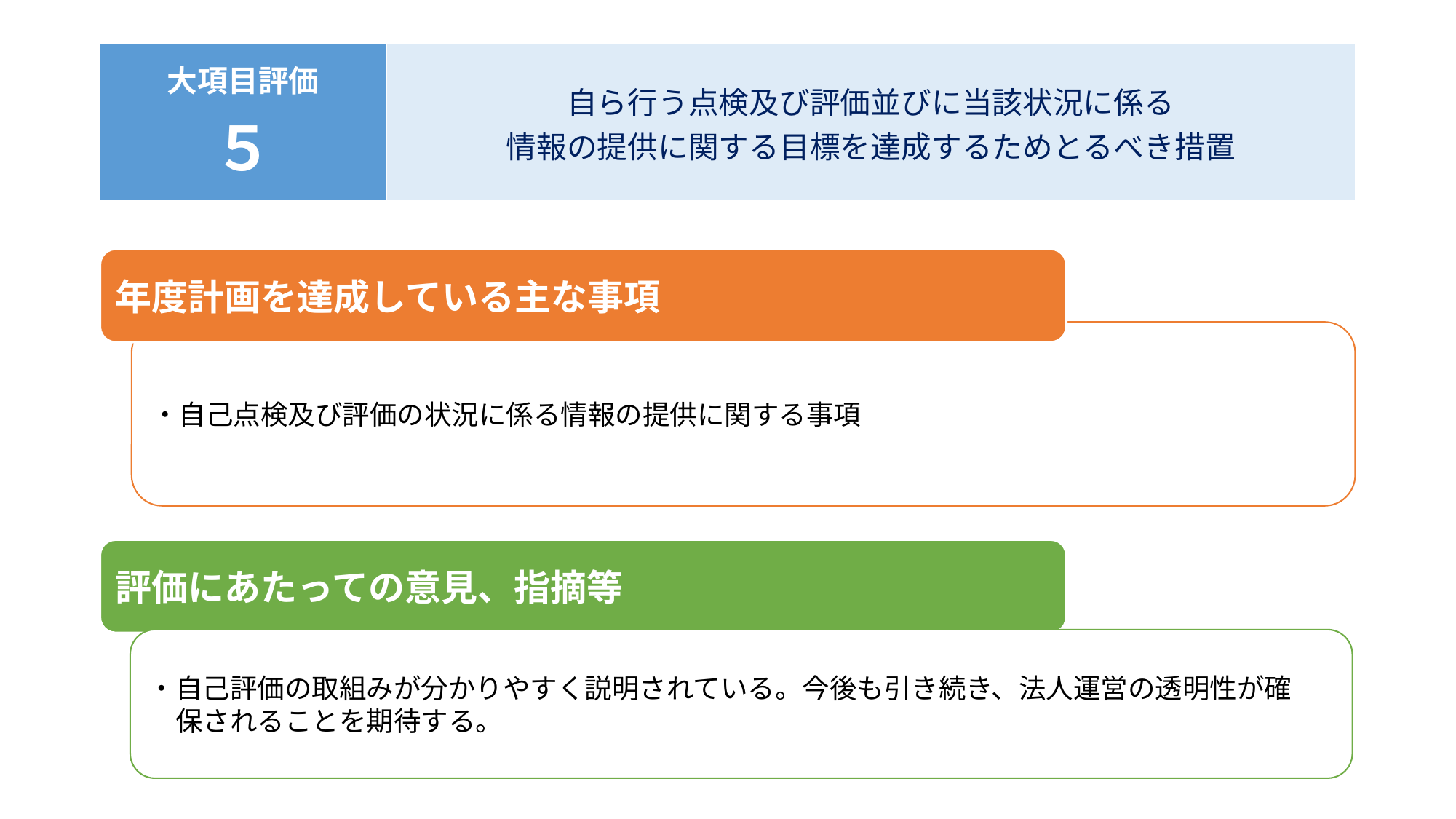

#
| 大項目評価 ５ | 自ら行う点検及び評価並びに当該状況に係る 情報の提供に関する目標を達成するためとるべき措置 |
| --- | --- |
年度計画を達成している主な事項
・自己点検及び評価の状況に係る情報の提供に関する事項
評価にあたっての意見、指摘等
・自己評価の取組みが分かりやすく説明されている。今後も引き続き、法人運営の透明性が確
　保されることを期待する。